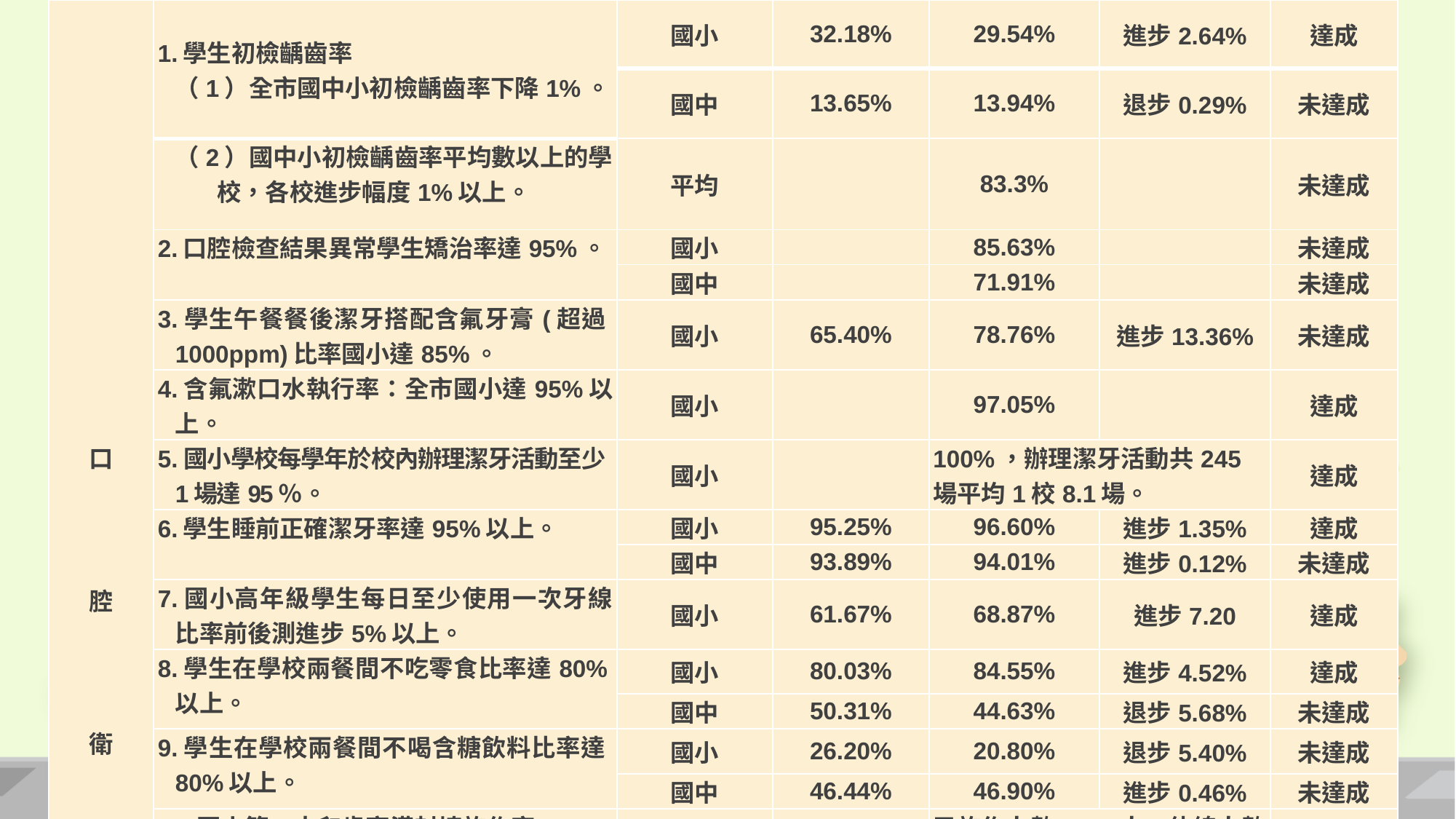

| 口         腔         衛         生 | 1.學生初檢齲齒率 （1）全市國中小初檢齲齒率下降1%。 | 國小 | 32.18% | 29.54% | 進步2.64% | 達成 |
| --- | --- | --- | --- | --- | --- | --- |
|  |  | 國中 | 13.65% | 13.94% | 退步0.29% | 未達成 |
|  | （2）國中小初檢齲齒率平均數以上的學校，各校進步幅度1%以上。 | 平均 |  | 83.3% |  | 未達成 |
|  | 2.口腔檢查結果異常學生矯治率達95%。 | 國小 |  | 85.63% |  | 未達成 |
|  |  | 國中 |  | 71.91% |  | 未達成 |
|  | 3.學生午餐餐後潔牙搭配含氟牙膏(超過1000ppm)比率國小達85%。 | 國小 | 65.40% | 78.76% | 進步13.36% | 未達成 |
|  | 4.含氟漱口水執行率：全市國小達95%以上。 | 國小 |  | 97.05% |  | 達成 |
|  | 5.國小學校每學年於校內辦理潔牙活動至少1場達95％。 | 國小 |  | 100%，辦理潔牙活動共245場平均1校8.1場。 |  | 達成 |
|  | 6.學生睡前正確潔牙率達95%以上。 | 國小 | 95.25% | 96.60% | 進步1.35% | 達成 |
|  |  | 國中 | 93.89% | 94.01% | 進步0.12% | 未達成 |
|  | 7.國小高年級學生每日至少使用一次牙線比率前後測進步5%以上。 | 國小 | 61.67% | 68.87% | 進步7.20 | 達成 |
|  | 8.學生在學校兩餐間不吃零食比率達80%以上。 | 國小 | 80.03% | 84.55% | 進步4.52% | 達成 |
|  |  | 國中 | 50.31% | 44.63% | 退步5.68% | 未達成 |
|  | 9.學生在學校兩餐間不喝含糖飲料比率達80%以上。 | 國小 | 26.20% | 20.80% | 退步5.40% | 未達成 |
|  |  | 國中 | 46.44% | 46.90% | 進步0.46% | 未達成 |
|  | 10.國小第一大臼齒窩溝封填施作率。 |  |  | 已施作人數2540人，佔總人數26.36%。 |  |  |
|  | 11.國中12歲學童平均每人齲齒指數(DMFT)。 |  |  | 為1.5(顆) |  |  |